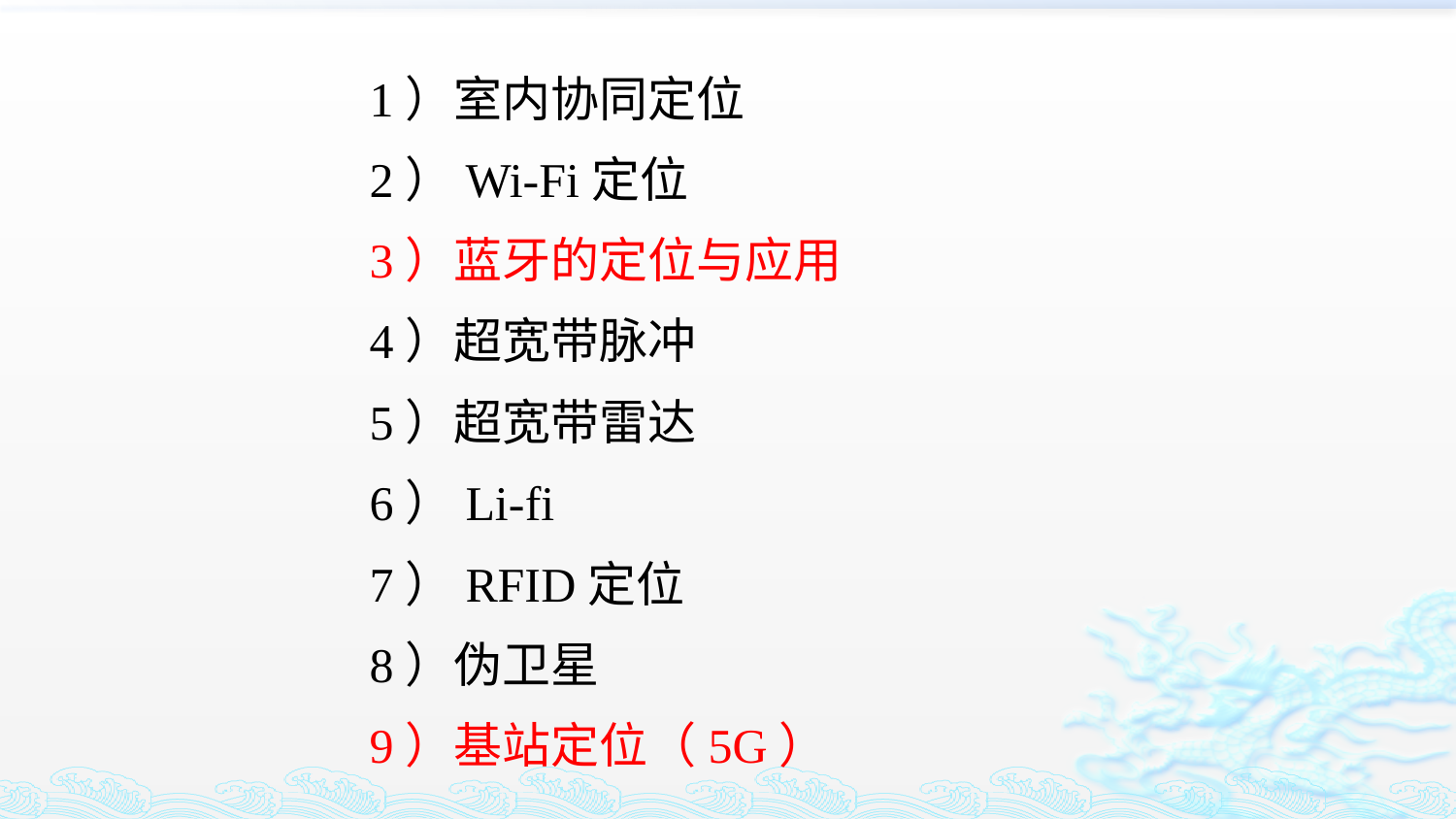

1）室内协同定位
2）Wi-Fi定位
3）蓝牙的定位与应用
4）超宽带脉冲
5）超宽带雷达
6）Li-fi
7）RFID定位
8）伪卫星
9）基站定位（5G）